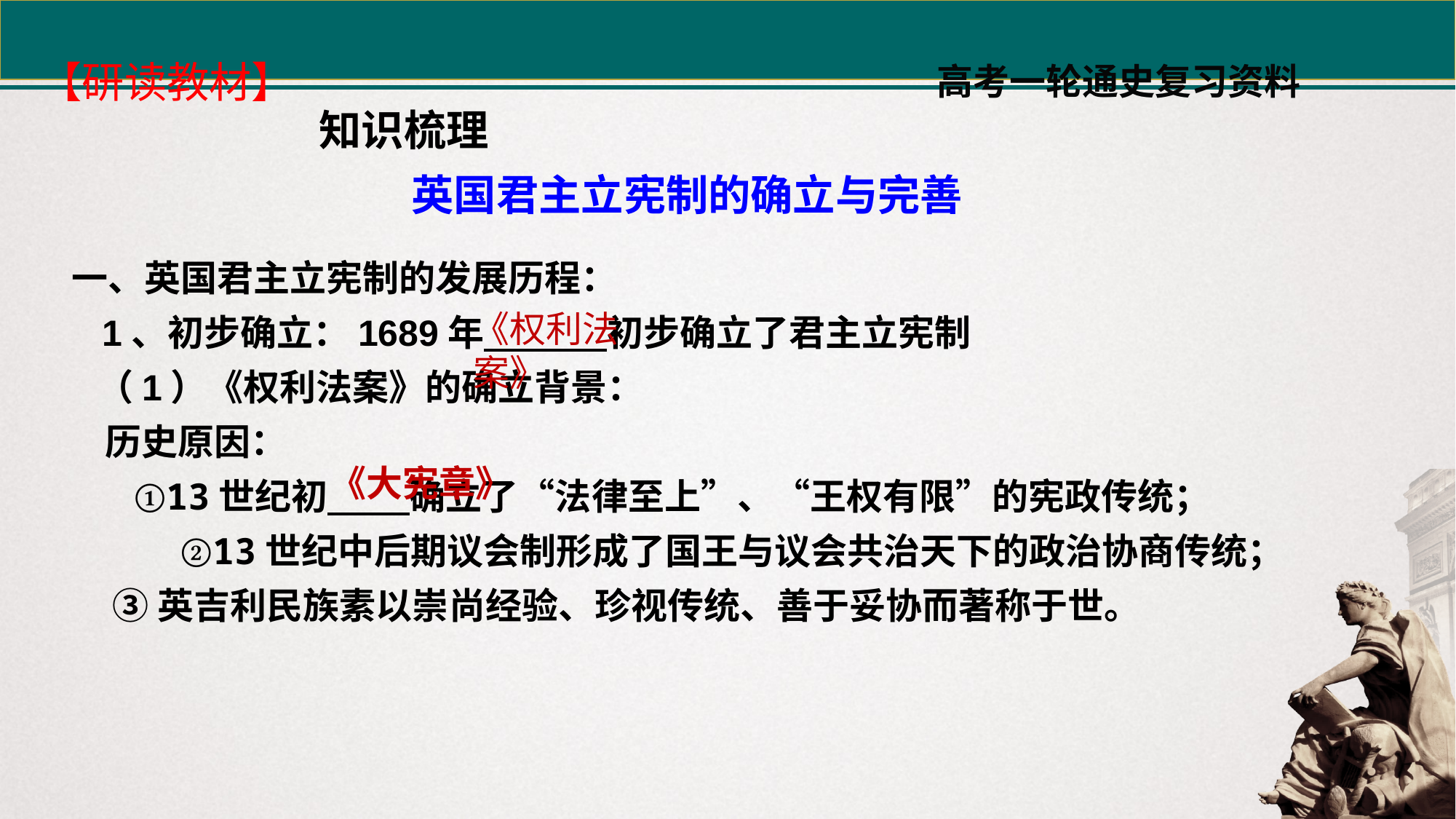

高考一轮通史复习资料
【研读教材】
知识梳理
英国君主立宪制的确立与完善
一、英国君主立宪制的发展历程：
   1、初步确立：1689年               初步确立了君主立宪制
  （1）《权利法案》的确立背景：
   历史原因：
     ①13世纪初          确立了“法律至上”、“王权有限”的宪政传统；
     ②13世纪中后期议会制形成了国王与议会共治天下的政治协商传统；
     ③英吉利民族素以崇尚经验、珍视传统、善于妥协而著称于世。
《权利法案》
《大宪章》